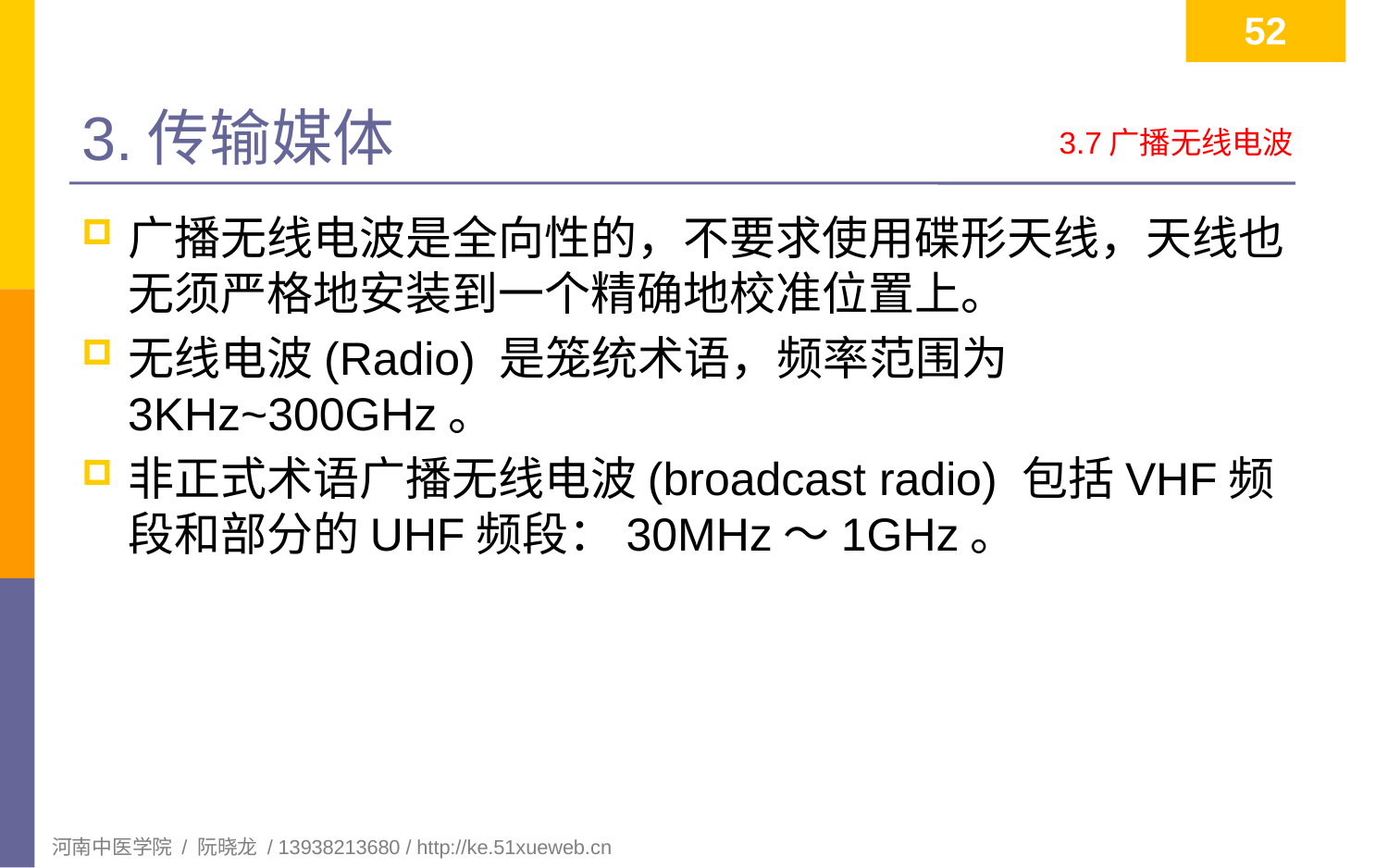

52
# 3.传输媒体
3.7广播无线电波
广播无线电波是全向性的，不要求使用碟形天线，天线也无须严格地安装到一个精确地校准位置上。
无线电波(Radio) 是笼统术语，频率范围为3KHz~300GHz。
非正式术语广播无线电波(broadcast radio) 包括VHF频段和部分的UHF频段：30MHz～1GHz。